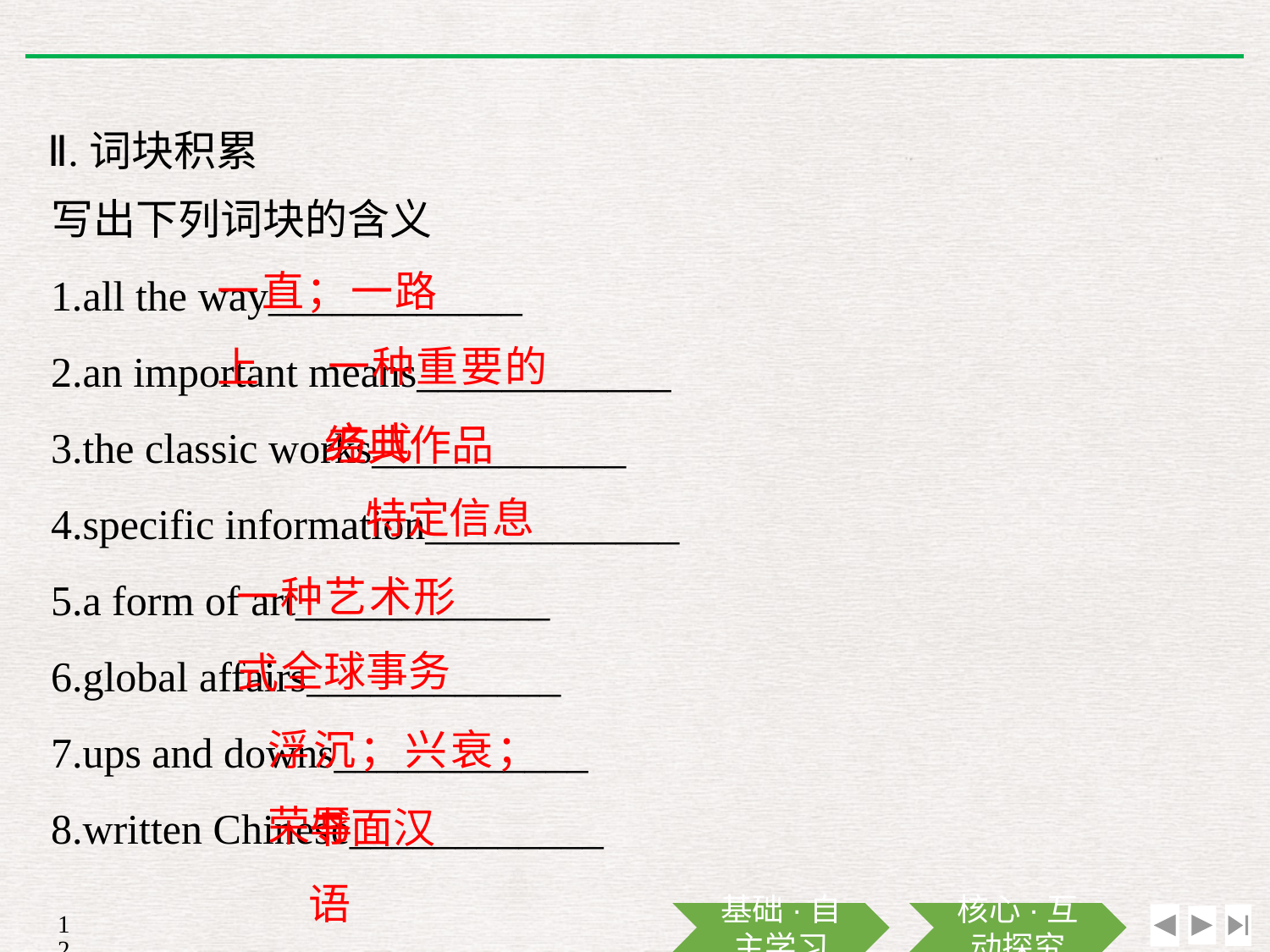

Ⅱ.词块积累
写出下列词块的含义
1.all the way____________
2.an important means____________
3.the classic works____________
4.specific information____________
5.a form of art____________
6.global affairs____________
7.ups and downs____________
8.written Chinese____________
一直；一路上
一种重要的方式
经典作品
特定信息
一种艺术形式
全球事务
浮沉；兴衰；荣辱
书面汉语